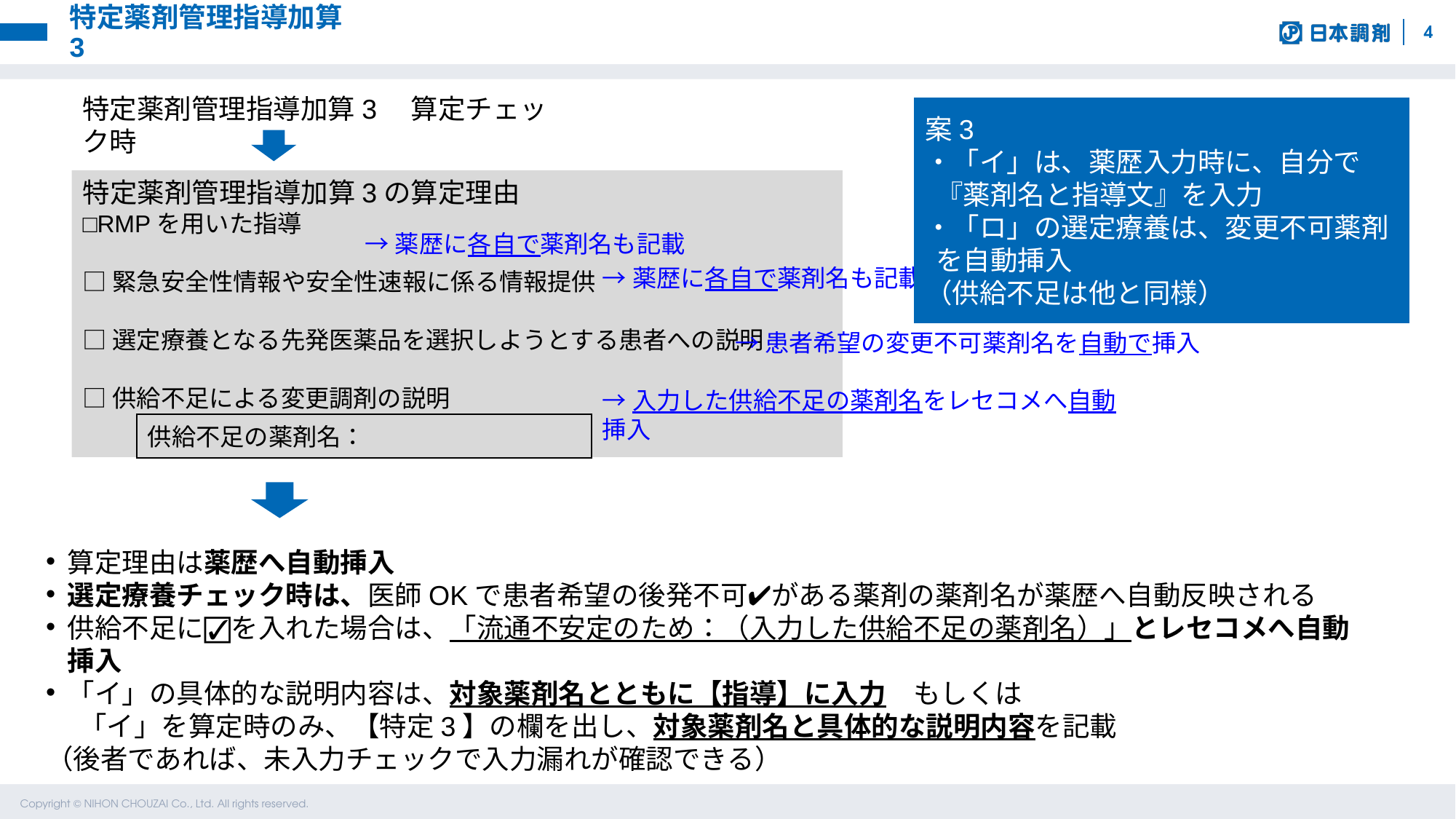

# 特定薬剤管理指導加算3
4
特定薬剤管理指導加算3　算定チェック時
案3
・「イ」は、薬歴入力時に、自分で『薬剤名と指導文』を入力
・「ロ」の選定療養は、変更不可薬剤を自動挿入
（供給不足は他と同様）

特定薬剤管理指導加算3の算定理由
□RMPを用いた指導

□緊急安全性情報や安全性速報に係る情報提供

□選定療養となる先発医薬品を選択しようとする患者への説明

□供給不足による変更調剤の説明

→薬歴に各自で薬剤名も記載
→薬歴に各自で薬剤名も記載
→患者希望の変更不可薬剤名を自動で挿入
→入力した供給不足の薬剤名をレセコメへ自動挿入
供給不足の薬剤名：

算定理由は薬歴へ自動挿入
選定療養チェック時は、医師OKで患者希望の後発不可✔がある薬剤の薬剤名が薬歴へ自動反映される
供給不足に☑を入れた場合は、「流通不安定のため：（入力した供給不足の薬剤名）」とレセコメへ自動挿入
「イ」の具体的な説明内容は、対象薬剤名とともに【指導】に入力　もしくは
　 「イ」を算定時のみ、【特定3】の欄を出し、対象薬剤名と具体的な説明内容を記載
（後者であれば、未入力チェックで入力漏れが確認できる）